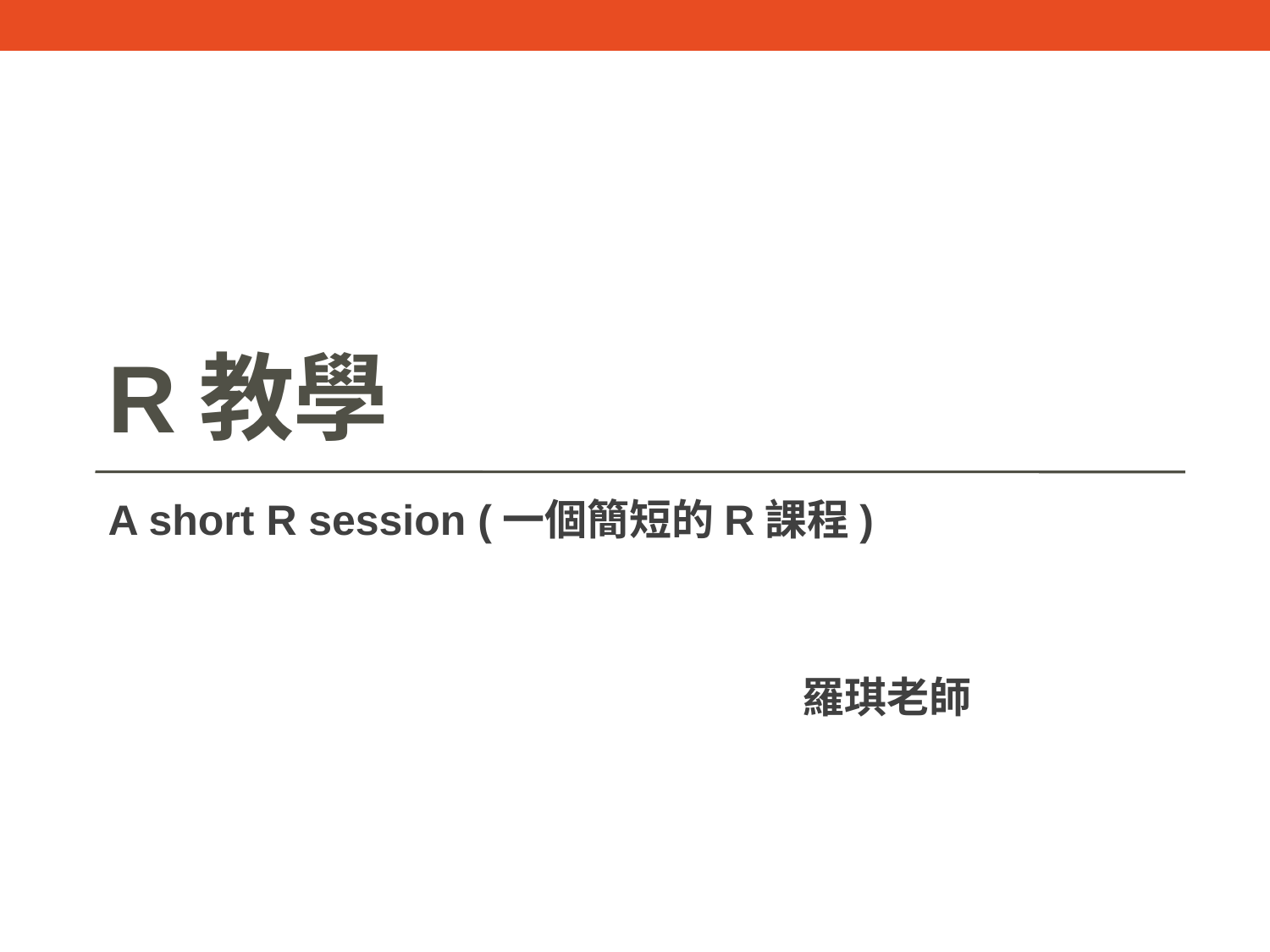

# R教學
A short R session (一個簡短的R課程)

羅琪老師